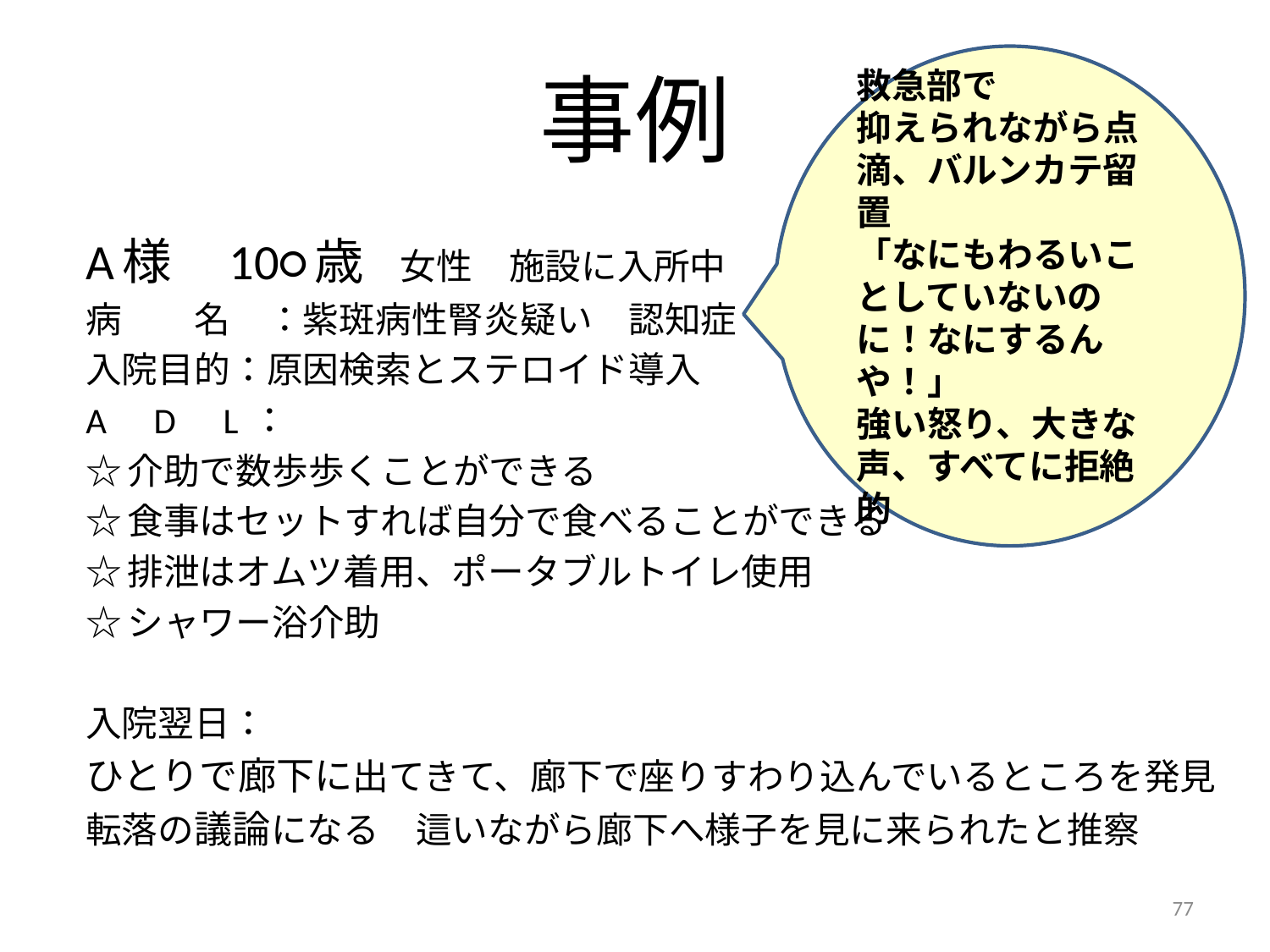

# 事例
救急部で
抑えられながら点滴、バルンカテ留置
「なにもわるいことしていないのに！なにするんや！」
強い怒り、大きな声、すべてに拒絶的
A様　10○歳　女性　施設に入所中
病　　名　：紫斑病性腎炎疑い　認知症
入院目的：原因検索とステロイド導入
A　D　L ：
☆介助で数歩歩くことができる
☆食事はセットすれば自分で食べることができる
☆排泄はオムツ着用、ポータブルトイレ使用
☆シャワー浴介助

入院翌日：
ひとりで廊下に出てきて、廊下で座りすわり込んでいるところを発見
転落の議論になる　這いながら廊下へ様子を見に来られたと推察
77